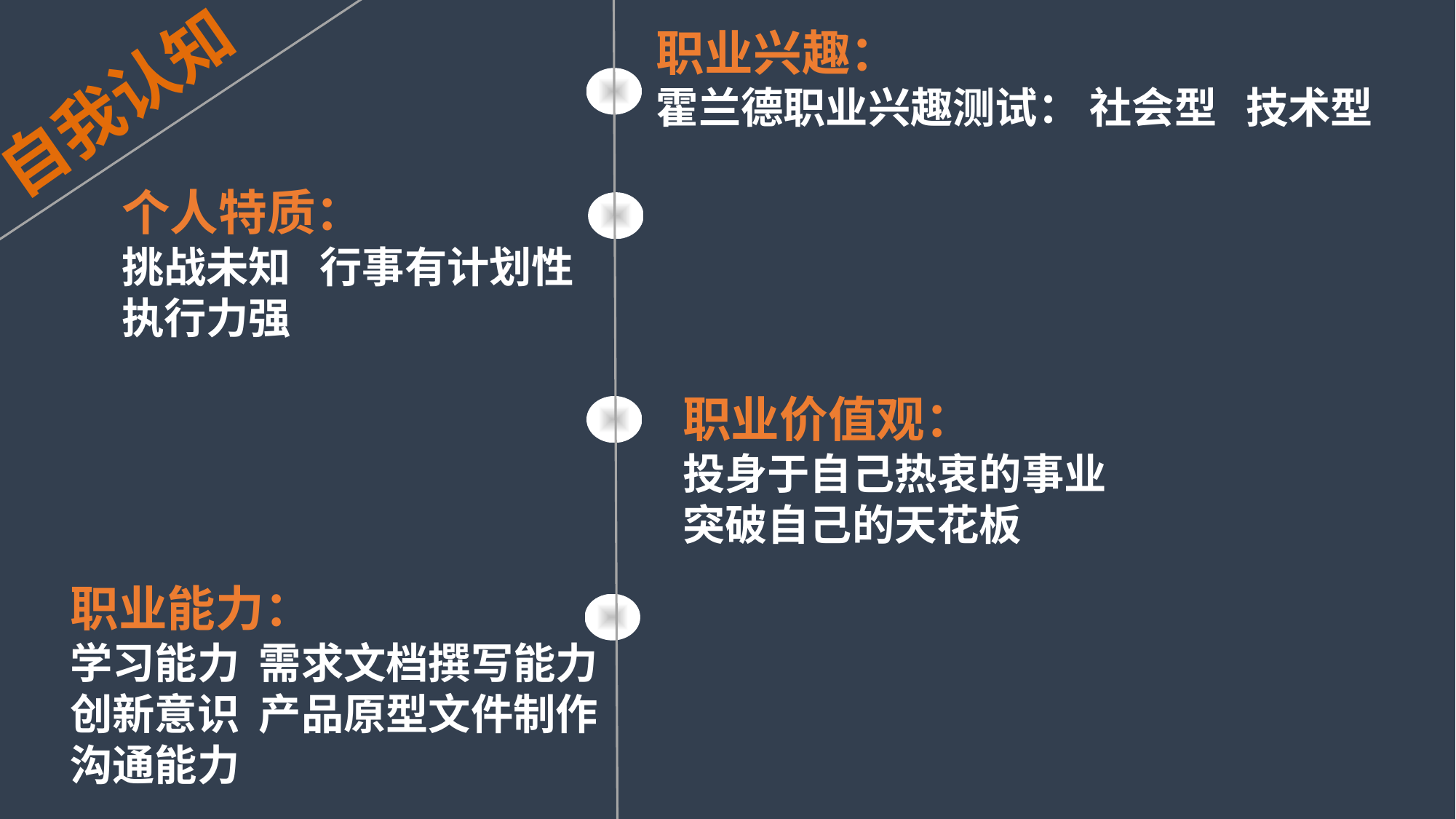

自我认知
职业兴趣：
霍兰德职业兴趣测试： 社会型   技术型

个人特质：
挑战未知   行事有计划性
执行力强

职业价值观：
投身于自己热衷的事业
突破自己的天花板

职业能力：
学习能力  需求文档撰写能力
创新意识  产品原型文件制作
沟通能力